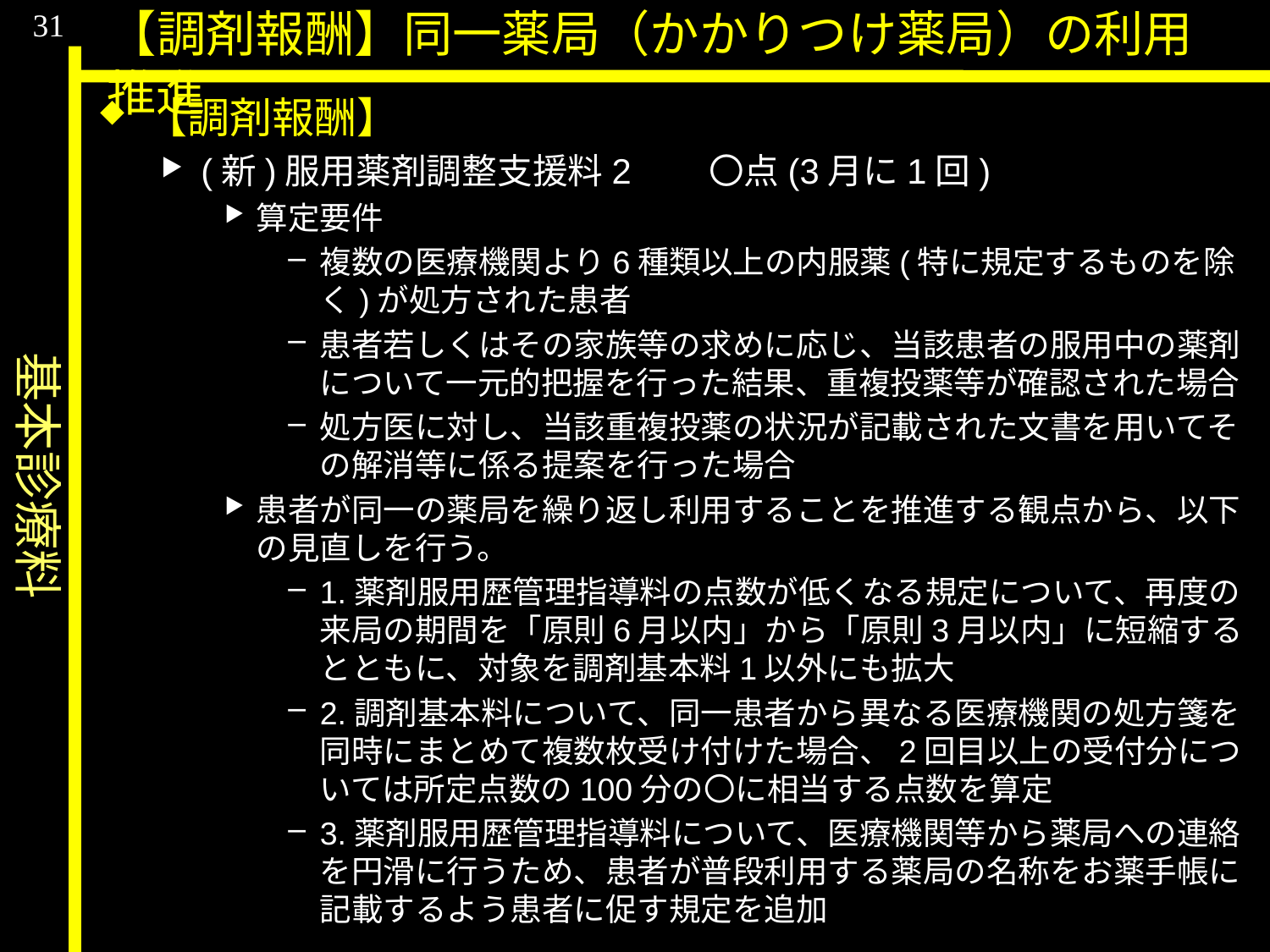

基本診療料
31
【調剤報酬】同一薬局（かかりつけ薬局）の利用推進

【調剤報酬】
(新)服用薬剤調整支援料2	〇点(3月に1回)
算定要件
複数の医療機関より6種類以上の内服薬(特に規定するものを除く)が処方された患者
患者若しくはその家族等の求めに応じ、当該患者の服用中の薬剤について一元的把握を行った結果、重複投薬等が確認された場合
処方医に対し、当該重複投薬の状況が記載された文書を用いてその解消等に係る提案を行った場合
患者が同一の薬局を繰り返し利用することを推進する観点から、以下の見直しを行う。
1.薬剤服用歴管理指導料の点数が低くなる規定について、再度の来局の期間を「原則6月以内」から「原則3月以内」に短縮するとともに、対象を調剤基本料1以外にも拡大
2.調剤基本料について、同一患者から異なる医療機関の処方箋を同時にまとめて複数枚受け付けた場合、2回目以上の受付分については所定点数の100分の〇に相当する点数を算定
3.薬剤服用歴管理指導料について、医療機関等から薬局への連絡を円滑に行うため、患者が普段利用する薬局の名称をお薬手帳に記載するよう患者に促す規定を追加